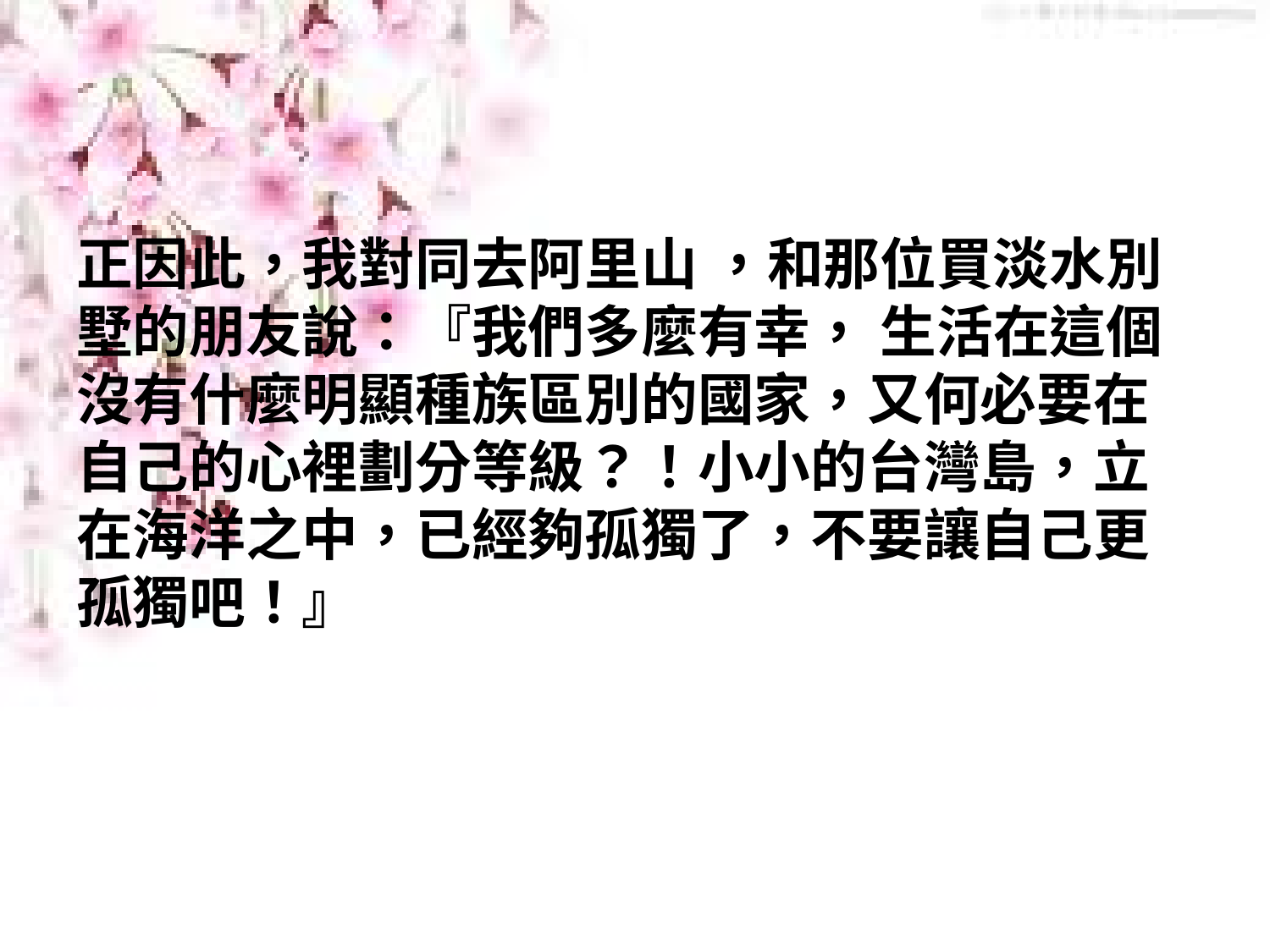

#
正因此，我對同去阿里山 ，和那位買淡水別墅的朋友說：『我們多麼有幸， 生活在這個沒有什麼明顯種族區別的國家，又何必要在自己的心裡劃分等級？！小小的台灣島，立在海洋之中，已經夠孤獨了，不要讓自己更孤獨吧！』